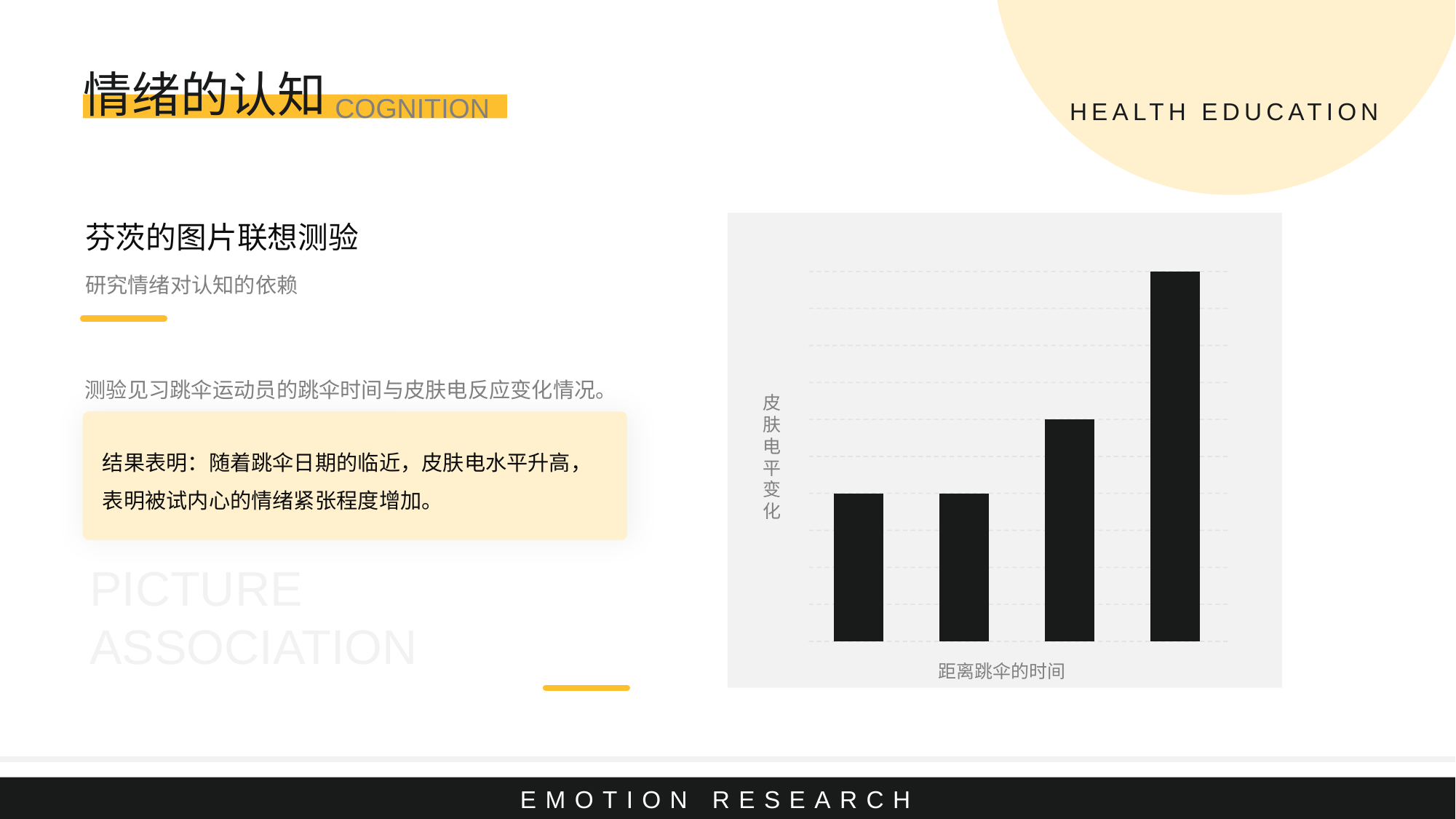

情绪的认知
COGNITION
HEALTH EDUCATION

芬茨的图片联想测验

研究情绪对认知的依赖

### Chart

| Category | 系列 3 |
|---|---|
| 类别 1 | 2.0 |
| 类别 2 | 2.0 |
| 类别 3 | 3.0 |
| 类别 4 | 5.0 |
测验见习跳伞运动员的跳伞时间与皮肤电反应变化情况。
皮肤电平变化

结果表明：随着跳伞日期的临近，皮肤电水平升高，表明被试内心的情绪紧张程度增加。
PICTURE ASSOCIATION
距离跳伞的时间

EMOTION RESEARCH